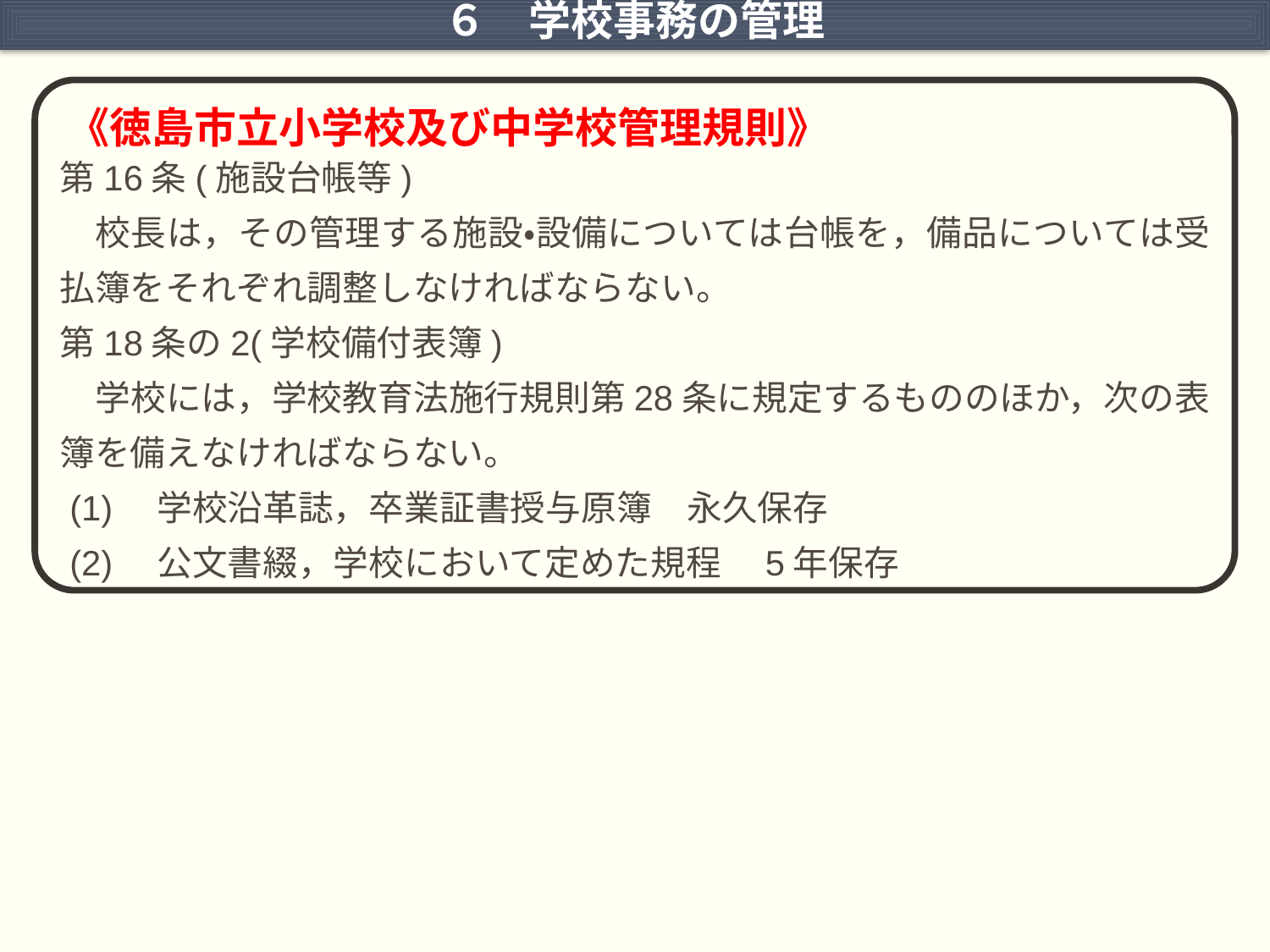

６　学校事務の管理

 《徳島市立小学校及び中学校管理規則》
第16条(施設台帳等)
　校長は，その管理する施設・設備については台帳を，備品については受払簿をそれぞれ調整しなければならない。
第18条の2(学校備付表簿)
　学校には，学校教育法施行規則第28条に規定するもののほか，次の表簿を備えなければならない。
 (1)　学校沿革誌，卒業証書授与原簿　永久保存
 (2)　公文書綴，学校において定めた規程　5年保存